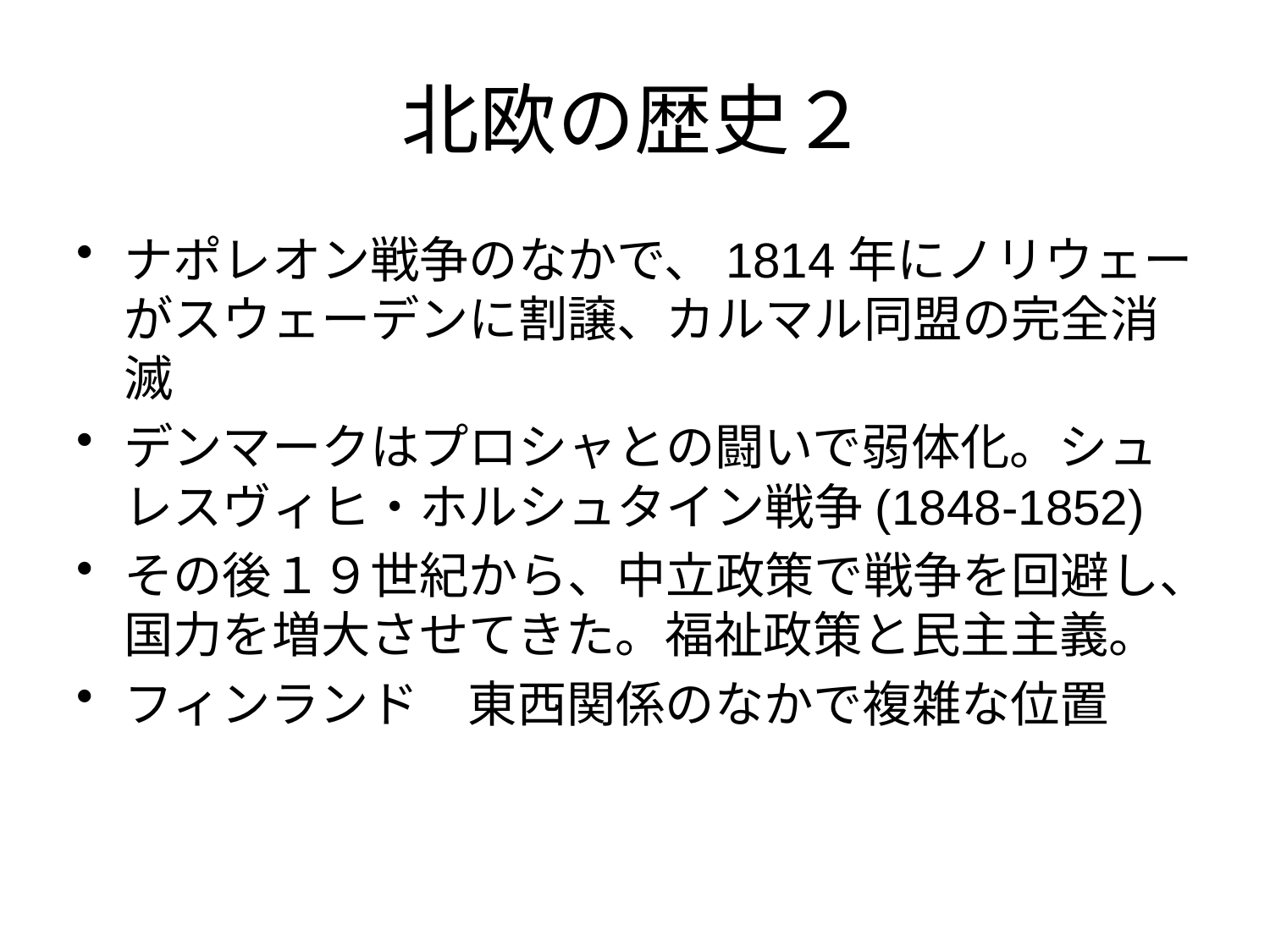

# 北欧の歴史２
ナポレオン戦争のなかで、1814年にノリウェーがスウェーデンに割譲、カルマル同盟の完全消滅
デンマークはプロシャとの闘いで弱体化。シュレスヴィヒ・ホルシュタイン戦争(1848-1852)
その後１９世紀から、中立政策で戦争を回避し、国力を増大させてきた。福祉政策と民主主義。
フィンランド　東西関係のなかで複雑な位置